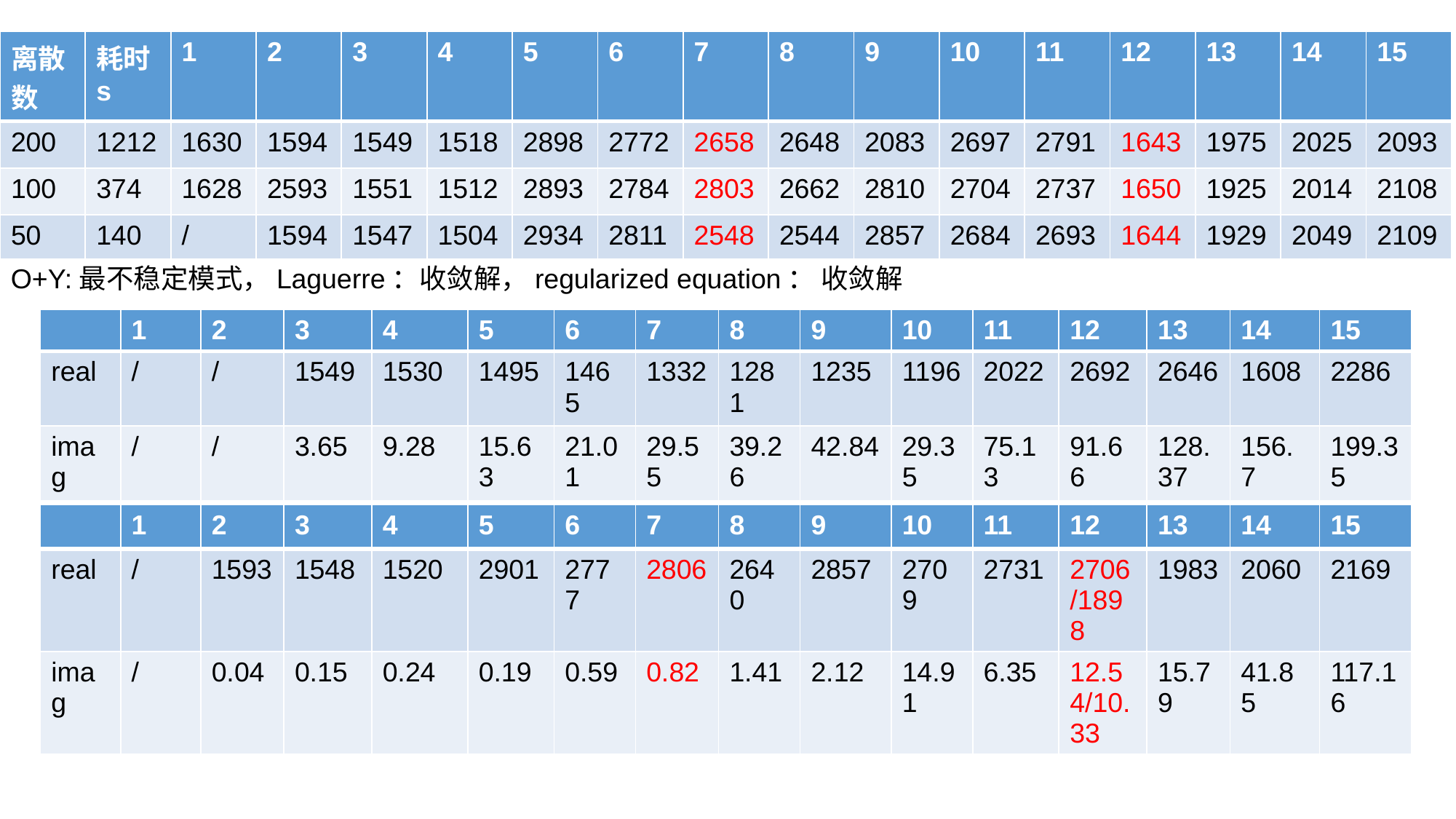

| 离散数 | 耗时 s | 1 | 2 | 3 | 4 | 5 | 6 | 7 | 8 | 9 | 10 | 11 | 12 | 13 | 14 | 15 |
| --- | --- | --- | --- | --- | --- | --- | --- | --- | --- | --- | --- | --- | --- | --- | --- | --- |
| 200 | 1212 | 1630 | 1594 | 1549 | 1518 | 2898 | 2772 | 2658 | 2648 | 2083 | 2697 | 2791 | 1643 | 1975 | 2025 | 2093 |
| 100 | 374 | 1628 | 2593 | 1551 | 1512 | 2893 | 2784 | 2803 | 2662 | 2810 | 2704 | 2737 | 1650 | 1925 | 2014 | 2108 |
| 50 | 140 | / | 1594 | 1547 | 1504 | 2934 | 2811 | 2548 | 2544 | 2857 | 2684 | 2693 | 1644 | 1929 | 2049 | 2109 |
O+Y:最不稳定模式，Laguerre：收敛解，regularized equation： 收敛解
|  | 1 | 2 | 3 | 4 | 5 | 6 | 7 | 8 | 9 | 10 | 11 | 12 | 13 | 14 | 15 |
| --- | --- | --- | --- | --- | --- | --- | --- | --- | --- | --- | --- | --- | --- | --- | --- |
| real | / | / | 1549 | 1530 | 1495 | 1465 | 1332 | 1281 | 1235 | 1196 | 2022 | 2692 | 2646 | 1608 | 2286 |
| imag | / | / | 3.65 | 9.28 | 15.63 | 21.01 | 29.55 | 39.26 | 42.84 | 29.35 | 75.13 | 91.66 | 128.37 | 156.7 | 199.35 |
|  | 1 | 2 | 3 | 4 | 5 | 6 | 7 | 8 | 9 | 10 | 11 | 12 | 13 | 14 | 15 |
| --- | --- | --- | --- | --- | --- | --- | --- | --- | --- | --- | --- | --- | --- | --- | --- |
| real | / | 1593 | 1548 | 1520 | 2901 | 2777 | 2806 | 2640 | 2857 | 2709 | 2731 | 2706/1898 | 1983 | 2060 | 2169 |
| imag | / | 0.04 | 0.15 | 0.24 | 0.19 | 0.59 | 0.82 | 1.41 | 2.12 | 14.91 | 6.35 | 12.54/10.33 | 15.79 | 41.85 | 117.16 |